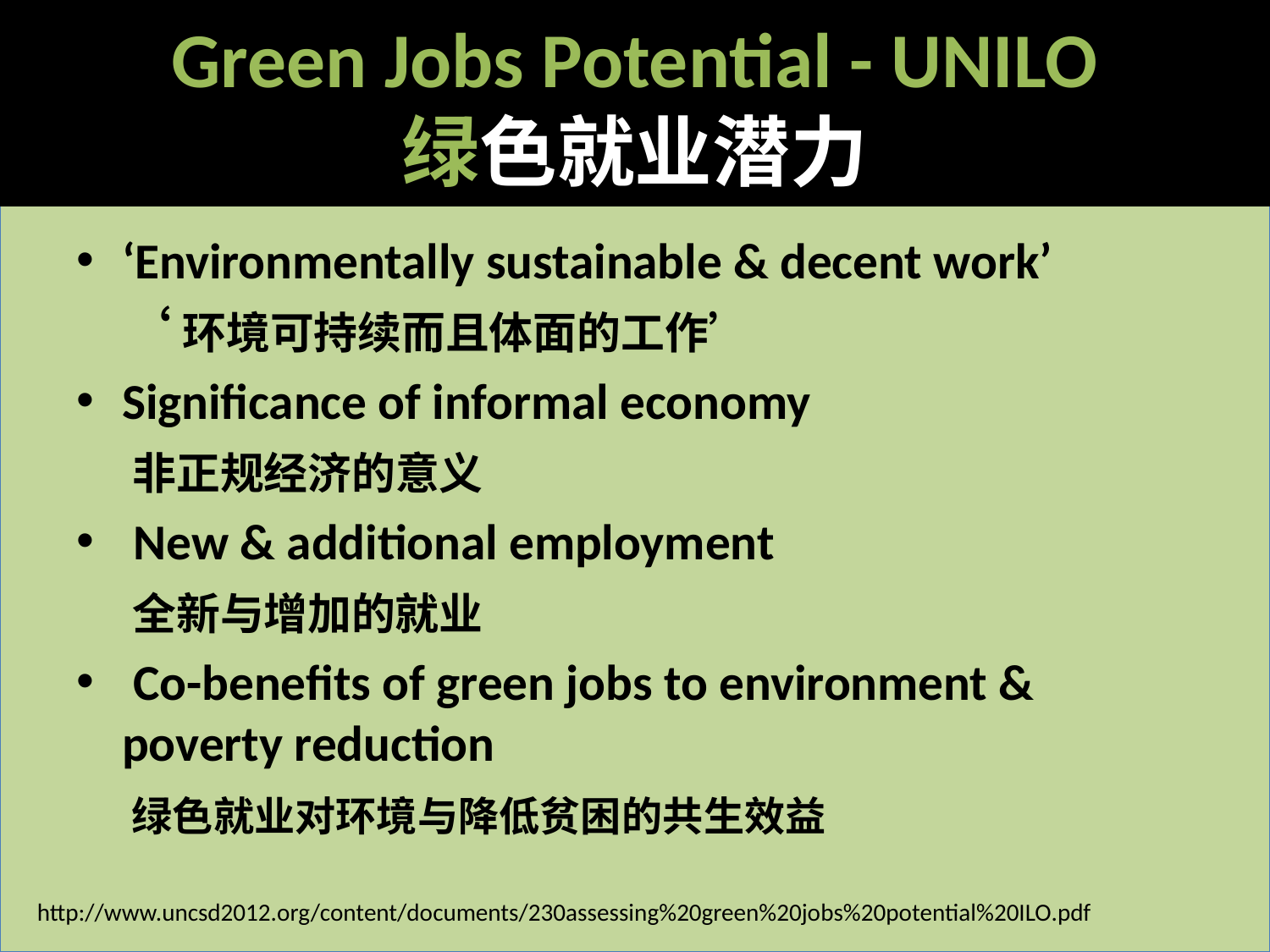

# Green Jobs Potential - UNILO 绿色就业潜力
‘Environmentally sustainable & decent work’
    ‘环境可持续而且体面的工作’
Significance of informal economy
    非正规经济的意义
 New & additional employment
    全新与增加的就业
 Co-benefits of green jobs to environment &  poverty reduction
    绿色就业对环境与降低贫困的共生效益

21
http://www.uncsd2012.org/content/documents/230assessing%20green%20jobs%20potential%20ILO.pdf